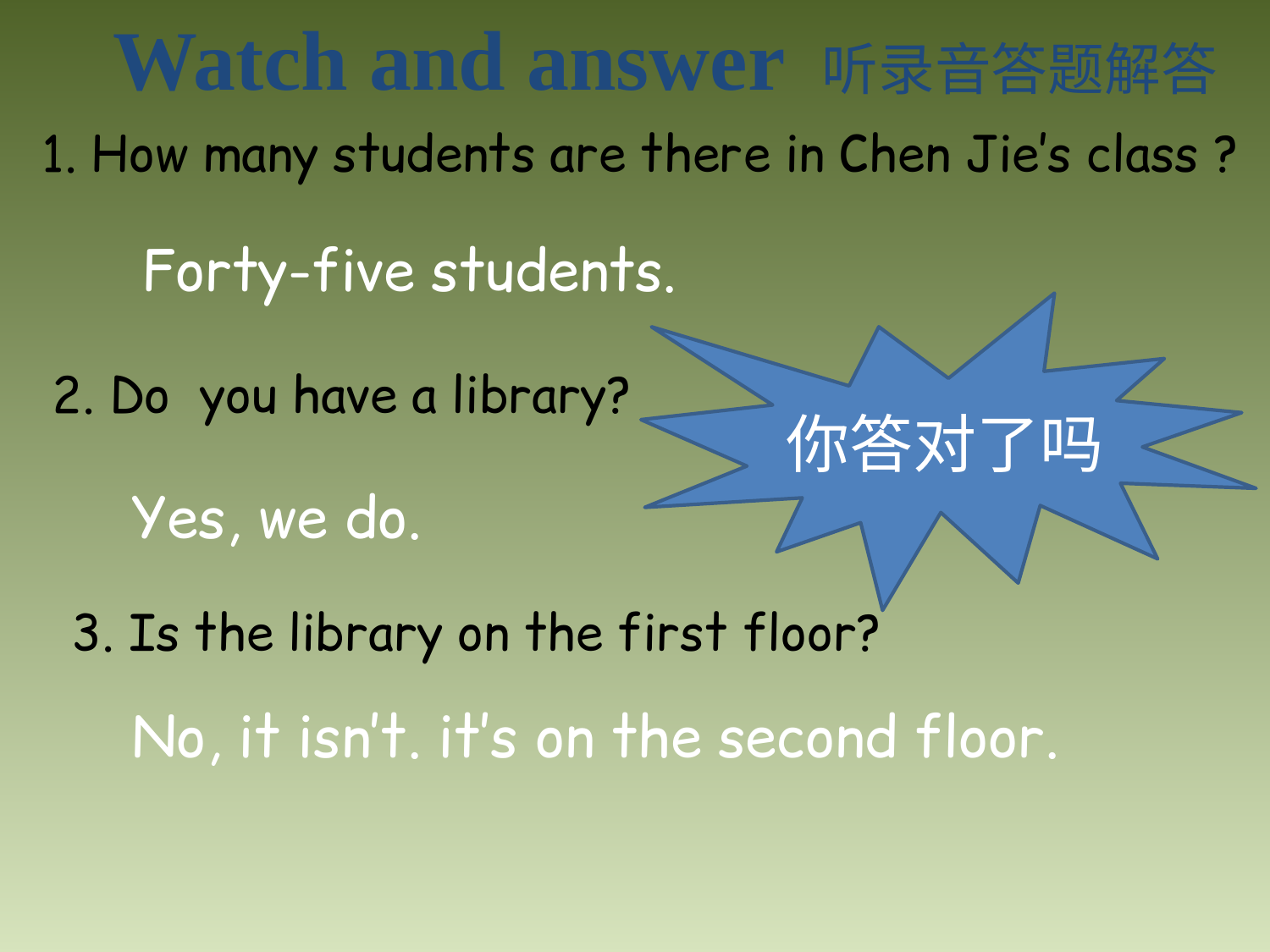

Watch and answer 听录音答题解答
1. How many students are there in Chen Jie’s class ?
Forty-five students.

你答对了吗
2. Do  you have a library?
Yes, we do.

3. Is the library on the first floor?
No, it isn’t. it’s on the second floor.